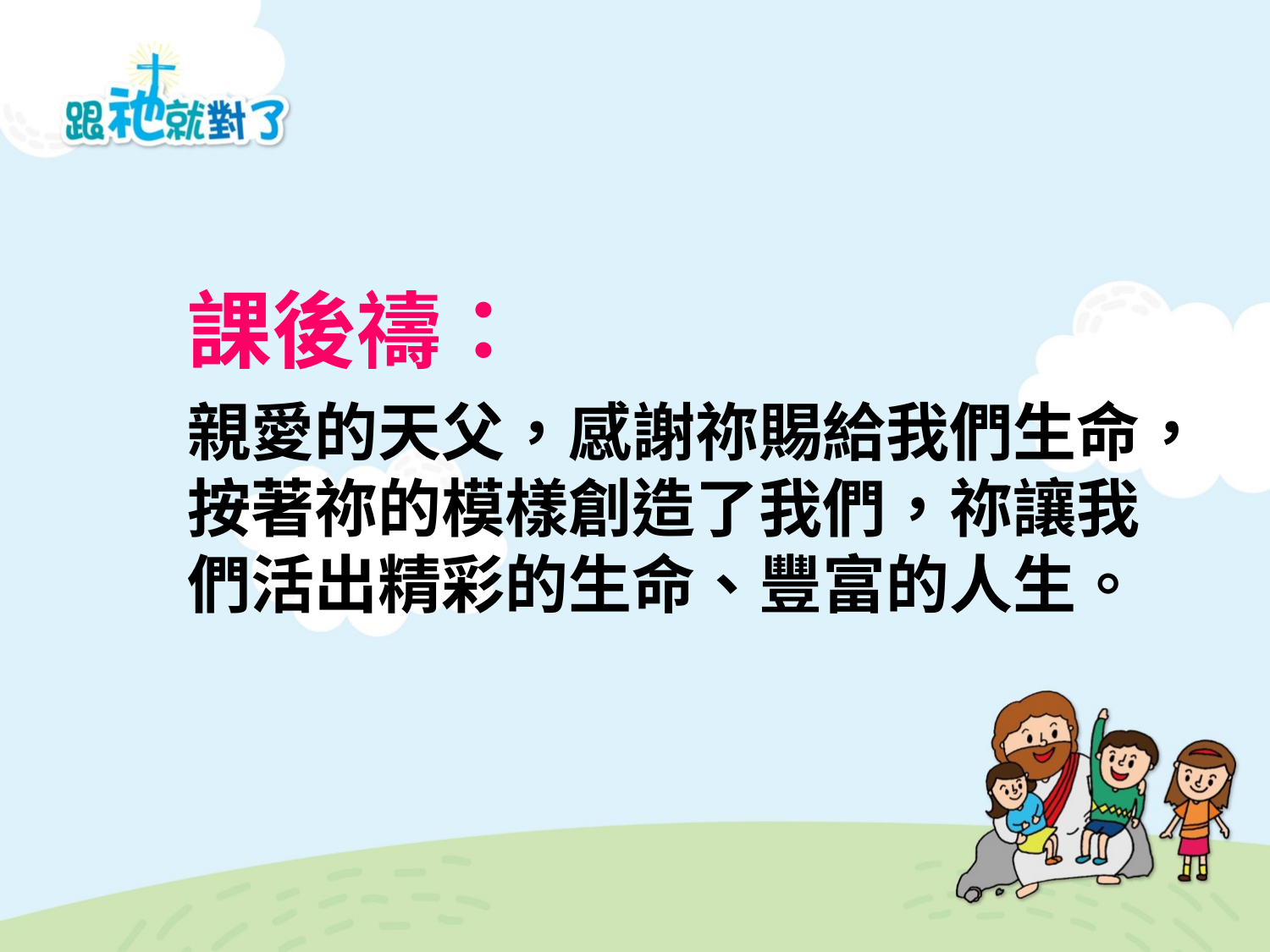

課後禱：
親愛的天父，感謝祢賜給我們生命，按著祢的模樣創造了我們，祢讓我們活出精彩的生命、豐富的人生。